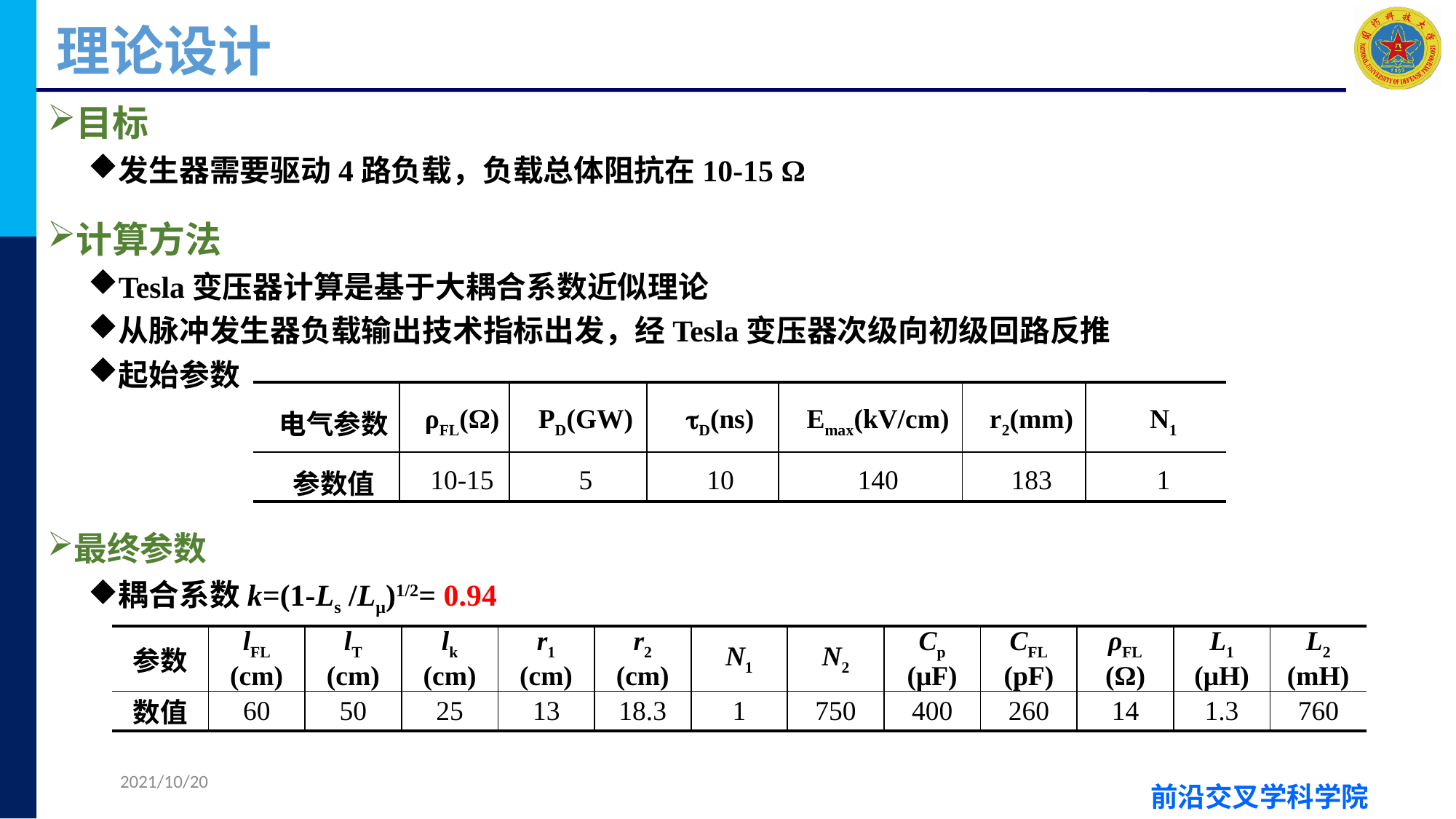

理论设计
目标
发生器需要驱动4路负载，负载总体阻抗在10-15 Ω
计算方法
Tesla变压器计算是基于大耦合系数近似理论
从脉冲发生器负载输出技术指标出发，经Tesla变压器次级向初级回路反推
起始参数

最终参数
耦合系数k=(1-Ls /Lμ)1/2= 0.94
| 电气参数 | ρFL(Ω) | PD(GW) | τD(ns) | Emax(kV/cm) | r2(mm) | N1 |
| --- | --- | --- | --- | --- | --- | --- |
| 参数值 | 10-15 | 5 | 10 | 140 | 183 | 1 |
| 参数 | lFL (cm) | lT (cm) | lk (cm) | r1 (cm) | r2 (cm) | N1 | N2 | Cp (μF) | CFL (pF) | ρFL (Ω) | L1 (μH) | L2 (mH) |
| --- | --- | --- | --- | --- | --- | --- | --- | --- | --- | --- | --- | --- |
| 数值 | 60 | 50 | 25 | 13 | 18.3 | 1 | 750 | 400 | 260 | 14 | 1.3 | 760 |
2021/10/20